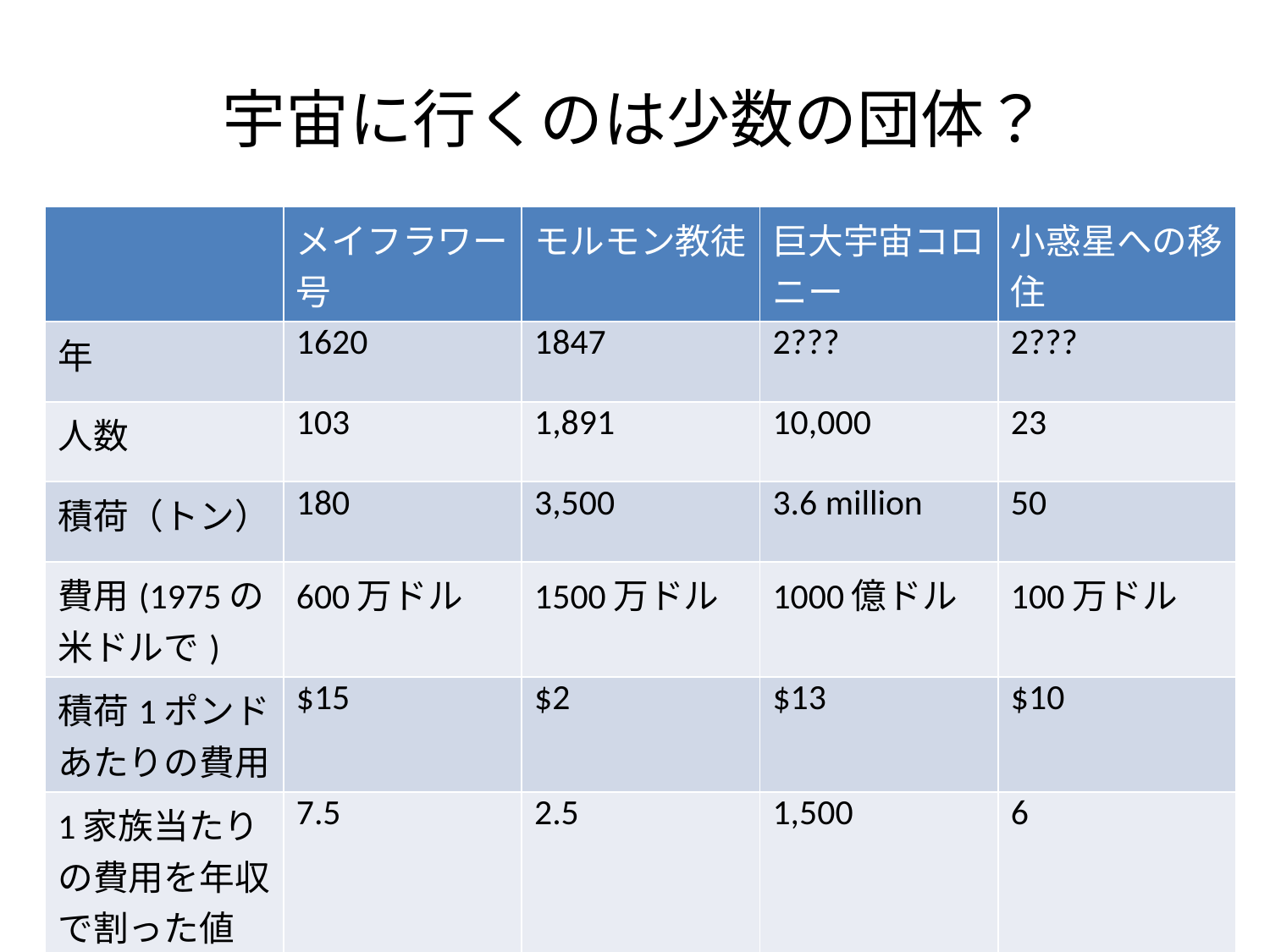

# 宇宙に行くのは少数の団体？
|  | メイフラワー号 | モルモン教徒 | 巨大宇宙コロニー | 小惑星への移住 |
| --- | --- | --- | --- | --- |
| 年 | 1620 | 1847 | 2??? | 2??? |
| 人数 | 103 | 1,891 | 10,000 | 23 |
| 積荷（トン） | 180 | 3,500 | 3.6 million | 50 |
| 費用(1975の米ドルで) | 600万ドル | 1500万ドル | 1000億ドル | 100万ドル |
| 積荷1ポンドあたりの費用 | $15 | $2 | $13 | $10 |
| 1家族当たりの費用を年収で割った値 | 7.5 | 2.5 | 1,500 | 6 |